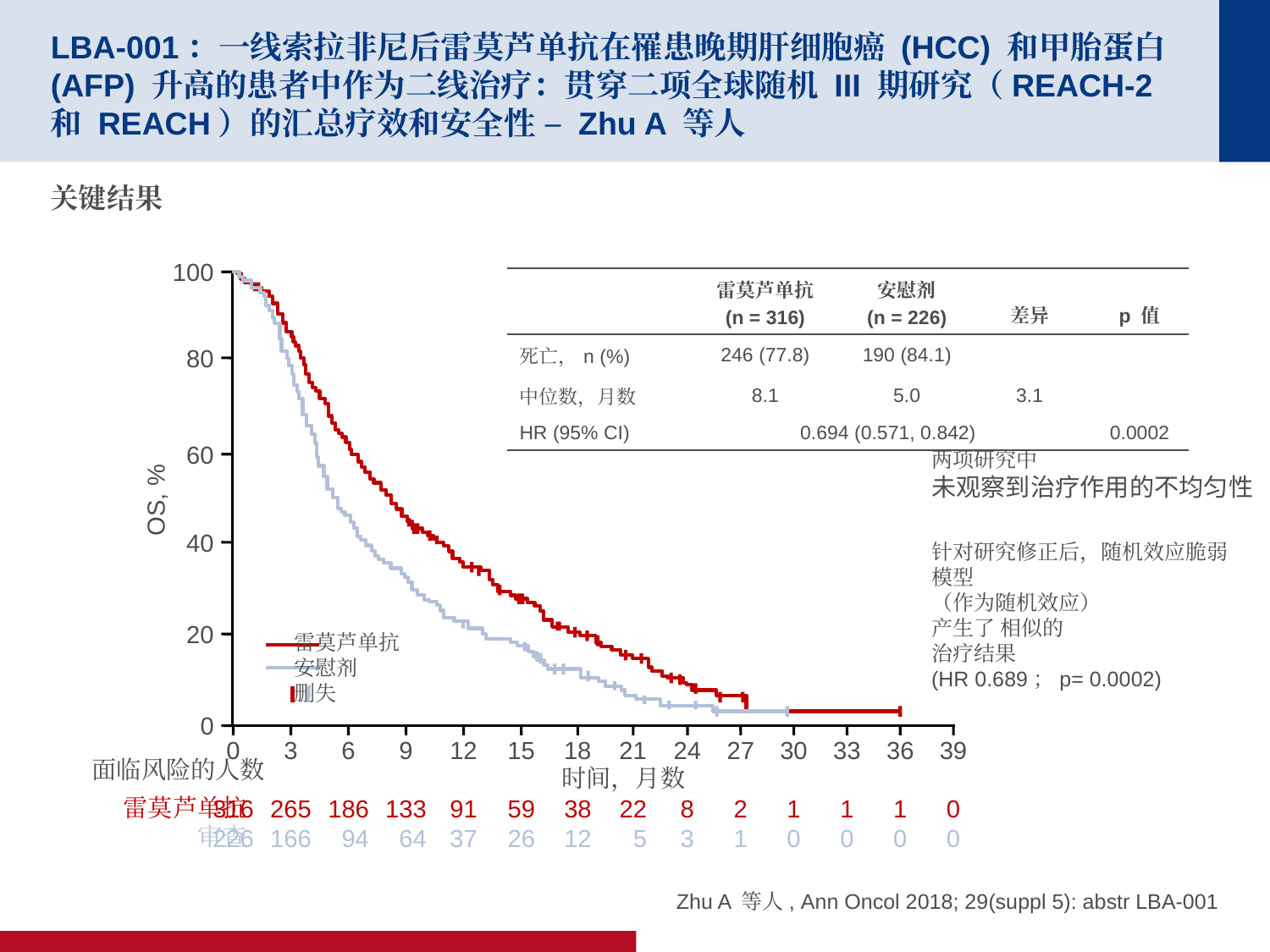

# LBA-001：一线索拉非尼后雷莫芦单抗在罹患晚期肝细胞癌 (HCC) 和甲胎蛋白 (AFP) 升高的患者中作为二线治疗：贯穿二项全球随机 III 期研究（REACH-2 和 REACH）的汇总疗效和安全性 – Zhu A 等人
关键结果

100
|  | 雷莫芦单抗 (n = 316) | 安慰剂 (n = 226) | 差异 | p 值 |
| --- | --- | --- | --- | --- |
| 死亡，n (%) | 246 (77.8) | 190 (84.1) |  |  |
| 中位数，月数 | 8.1 | 5.0 | 3.1 |  |
| HR (95% CI) | 0.694 (0.571, 0.842) |  |  | 0.0002 |

80

两项研究中
未观察到治疗作用的不均匀性
针对研究修正后，随机效应脆弱
模型
（作为随机效应）
产生了 相似的
治疗结果
(HR 0.689；p= 0.0002)
60

OS, %
40

20
雷莫芦单抗
安慰剂
删失

0

0

316
226

3

265
166

6

186
94

9

133
64

12

91
37

15

59
26

18

38
12

21

22
5

24

8
3

27

2
1

30

1
0

33

1
0

36

1
0

39

0
0

面临风险的人数

雷莫芦单抗
审查
时间，月数
Zhu A 等人, Ann Oncol 2018; 29(suppl 5): abstr LBA-001